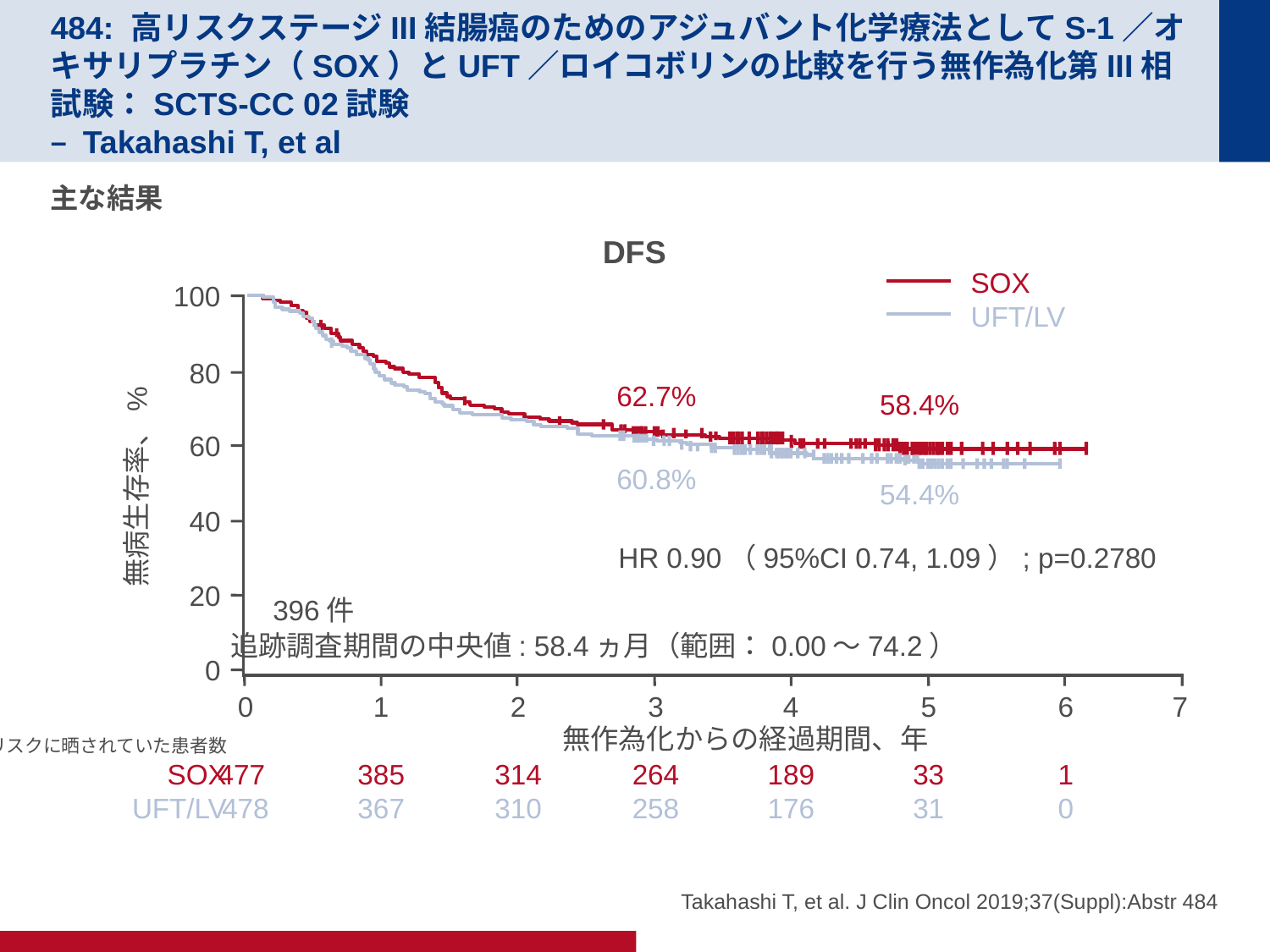

# 484: 高リスクステージIII結腸癌のためのアジュバント化学療法としてS-1／オキサリプラチン（SOX）とUFT／ロイコボリンの比較を行う無作為化第III相試験：SCTS-CC 02試験 – Takahashi T, et al
主な結果

DFS
SOX
UFT/LV
100

80

60

無病生存率、%
40

20

0

0

477
478

1

385
367

2

314
310

3

264
258

4

189
176

5

33
31

6

1
0

7

無作為化からの経過期間、年
リスクに晒されていた患者数
SOX
UFT/LV

62.7%
58.4%
60.8%
54.4%
HR 0.90（95%CI 0.74, 1.09）; p=0.2780
396件
追跡調査期間の中央値: 58.4ヵ月（範囲：0.00～74.2）
Takahashi T, et al. J Clin Oncol 2019;37(Suppl):Abstr 484